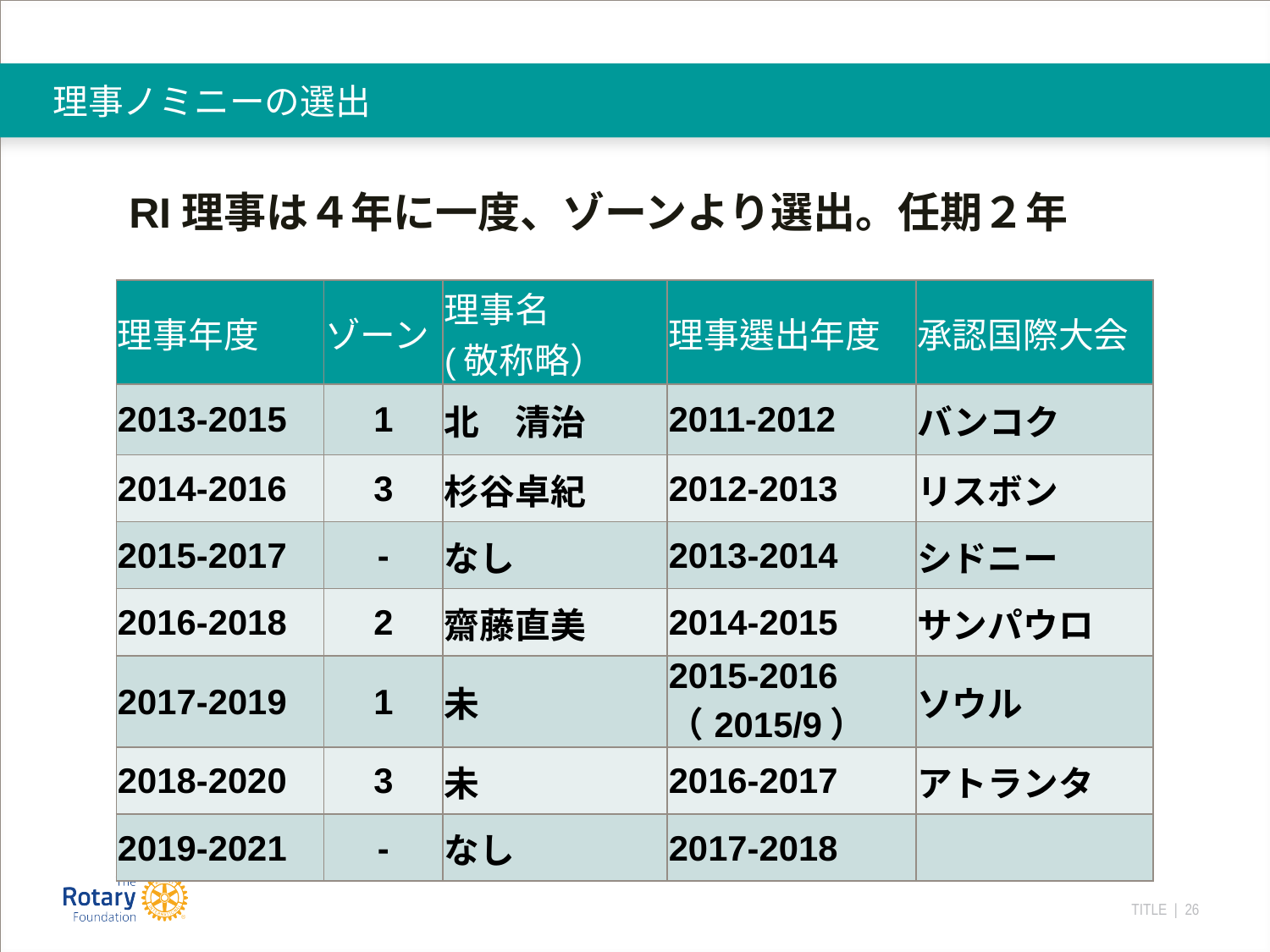

# 理事ノミニーの選出
RI理事は４年に一度、ゾーンより選出。任期２年
| 理事年度 | ゾーン | 理事名 (敬称略） | 理事選出年度 | 承認国際大会 |
| --- | --- | --- | --- | --- |
| 2013-2015 | 1 | 北　清治 | 2011-2012 | バンコク |
| 2014-2016 | 3 | 杉谷卓紀 | 2012-2013 | リスボン |
| 2015-2017 | - | なし | 2013-2014 | シドニー |
| 2016-2018 | 2 | 齋藤直美 | 2014-2015 | サンパウロ |
| 2017-2019 | 1 | 未 | 2015-2016 （2015/9） | ソウル |
| 2018-2020 | 3 | 未 | 2016-2017 | アトランタ |
| 2019-2021 | - | なし | 2017-2018 |  |